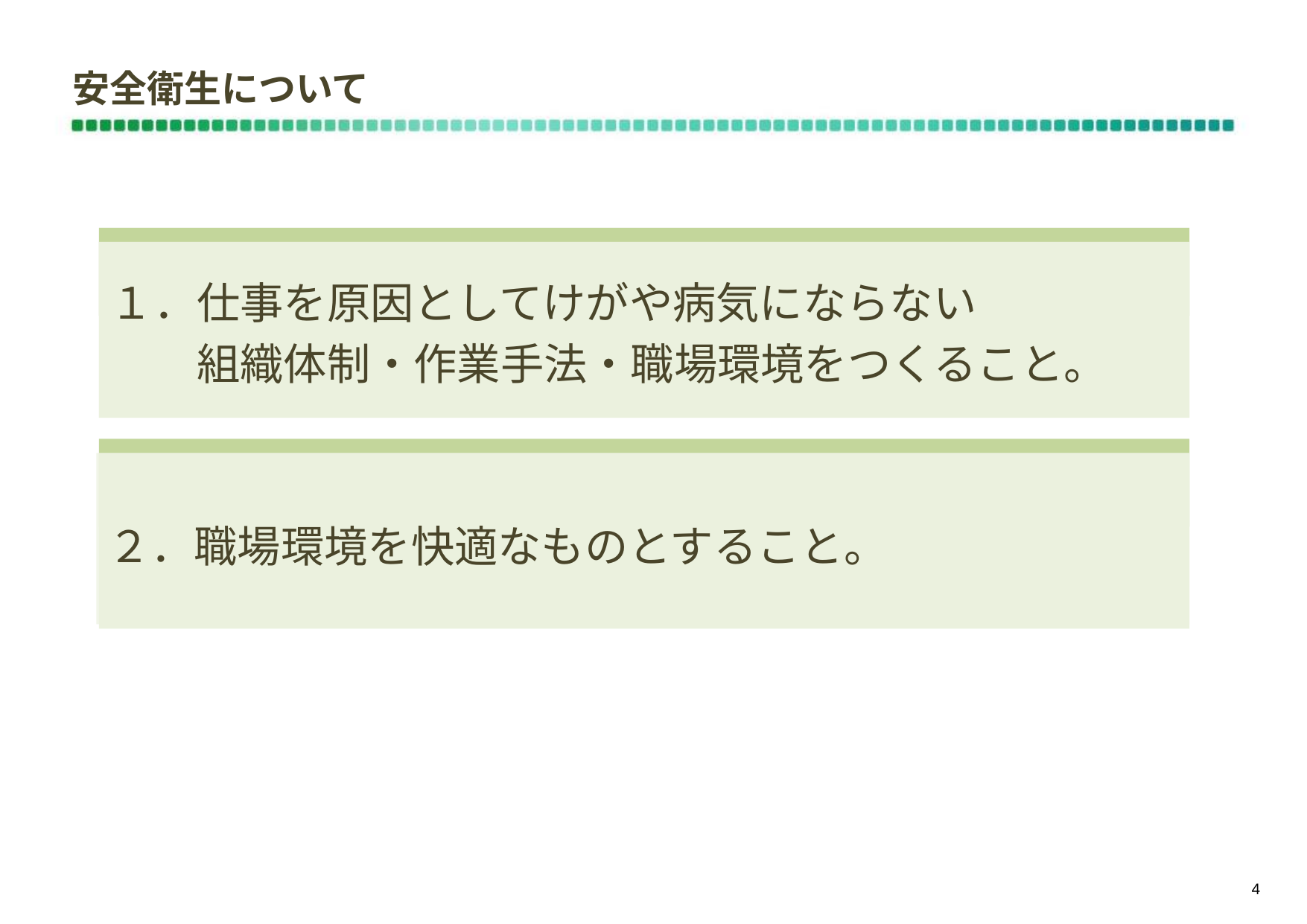

# 安全衛生について

１．仕事を原因としてけがや病気にならない
　　組織体制・作業手法・職場環境をつくること。

２．職場環境を快適なものとすること。

4